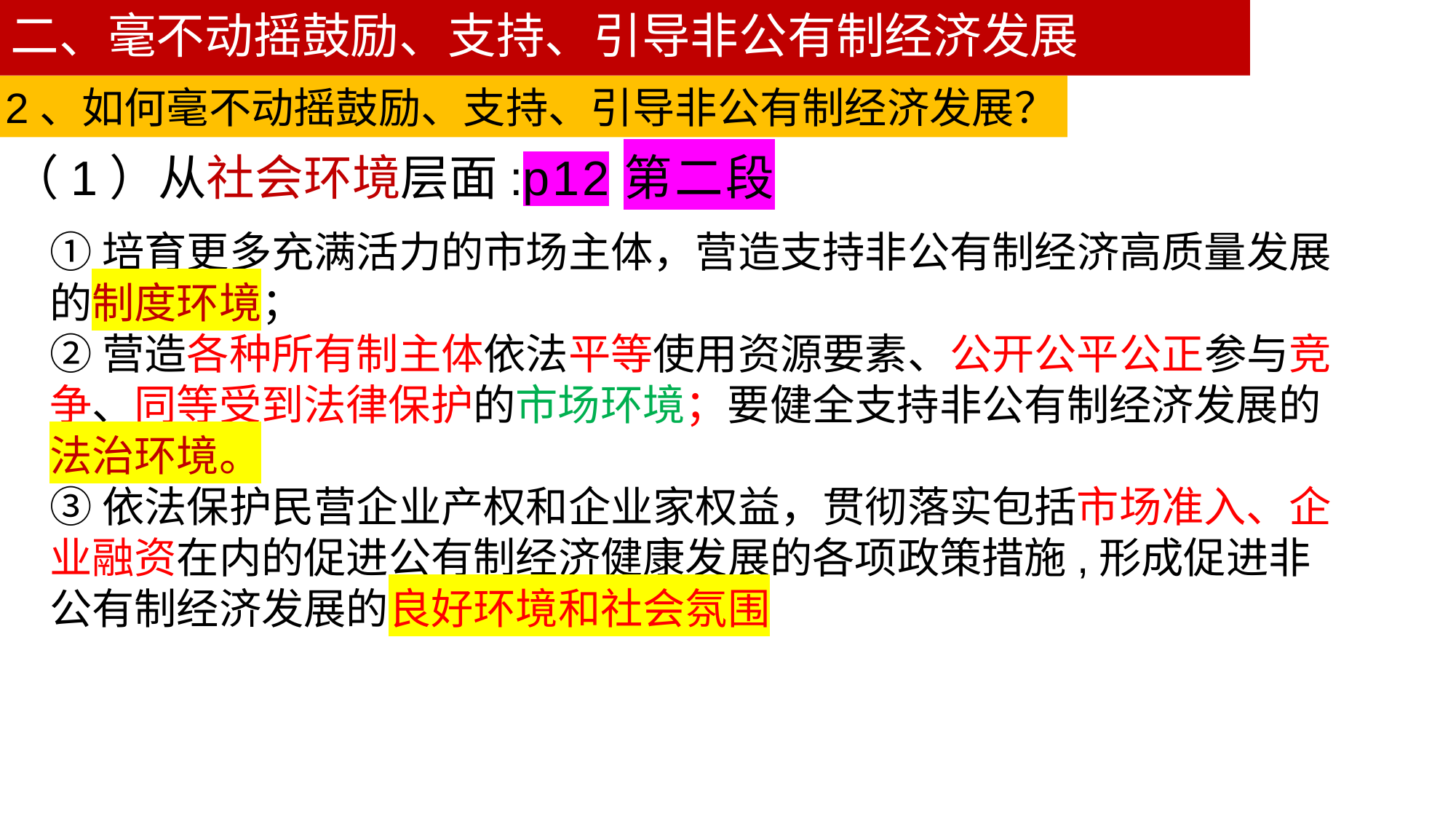

二、毫不动摇鼓励、支持、引导非公有制经济发展
2、如何毫不动摇鼓励、支持、引导非公有制经济发展？
（1）从社会环境层面:p12第二段
①培育更多充满活力的市场主体，营造支持非公有制经济高质量发展的制度环境；
②营造各种所有制主体依法平等使用资源要素、公开公平公正参与竞争、同等受到法律保护的市场环境；要健全支持非公有制经济发展的法治环境。
③依法保护民营企业产权和企业家权益，贯彻落实包括市场准入、企业融资在内的促进公有制经济健康发展的各项政策措施,形成促进非公有制经济发展的良好环境和社会氛围